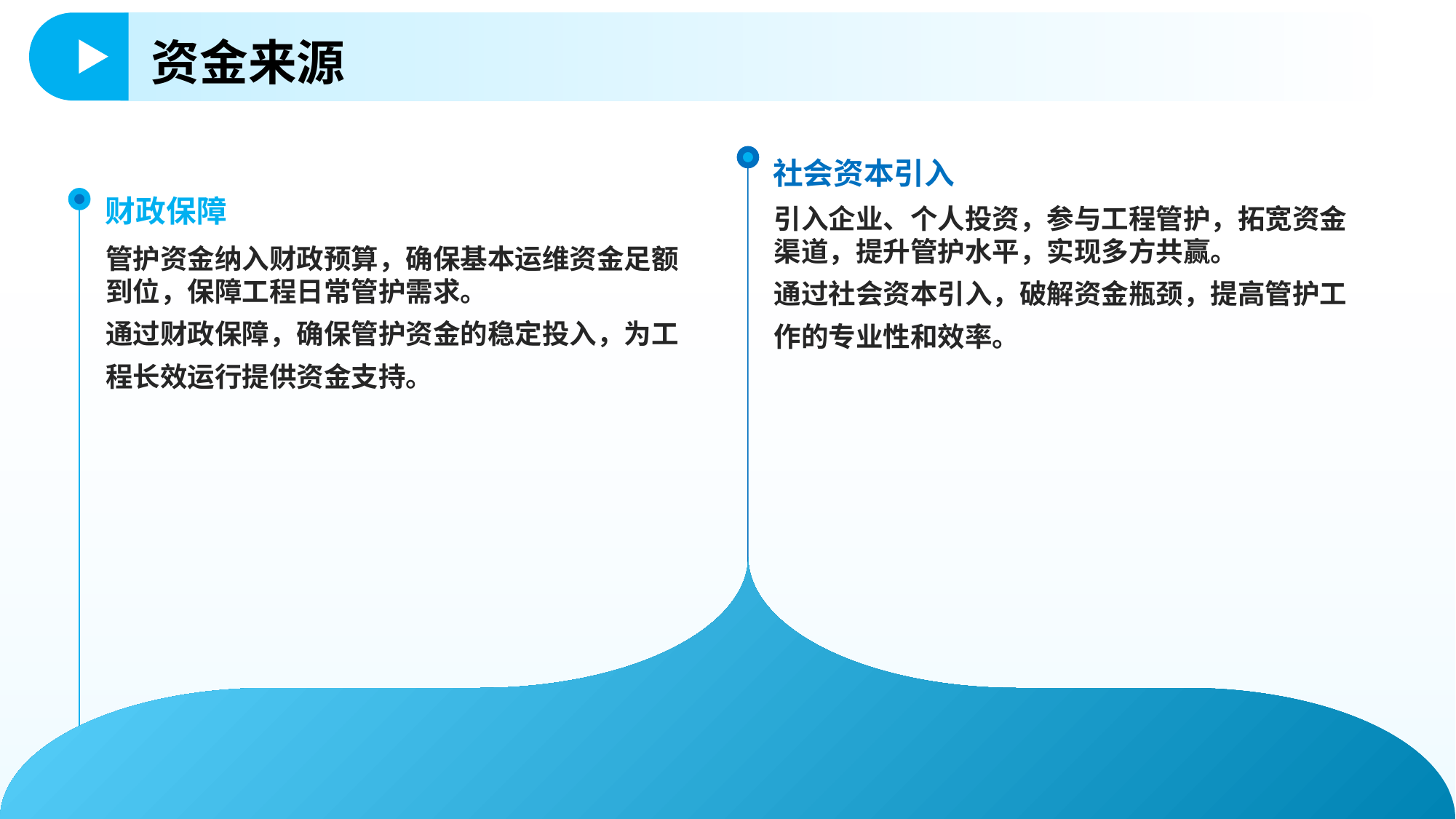

资金来源

社会资本引入

财政保障

引入企业、个人投资，参与工程管护，拓宽资金渠道，提升管护水平，实现多方共赢。
通过社会资本引入，破解资金瓶颈，提高管护工作的专业性和效率。
管护资金纳入财政预算，确保基本运维资金足额到位，保障工程日常管护需求。
通过财政保障，确保管护资金的稳定投入，为工程长效运行提供资金支持。